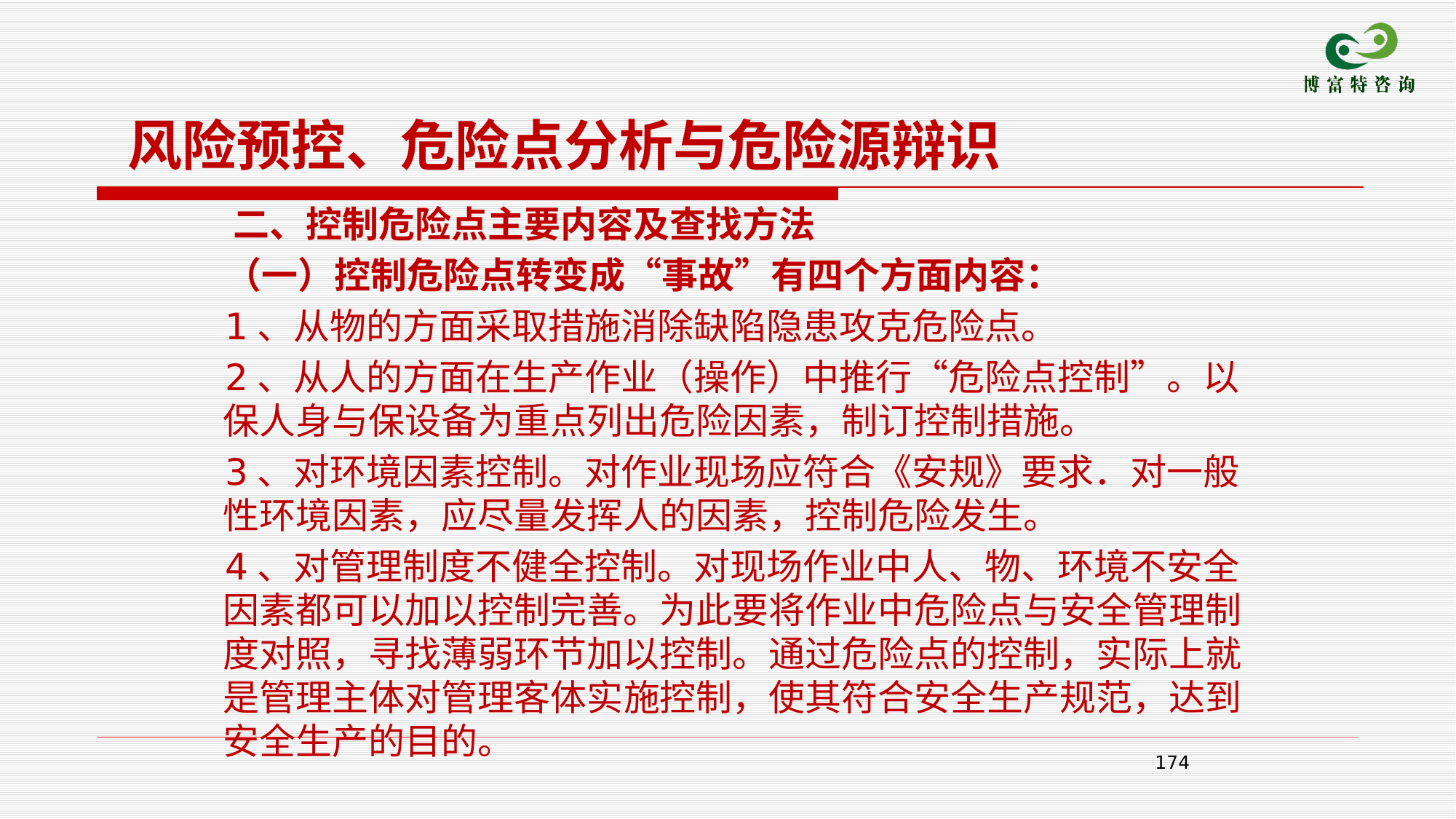

风险预控、危险点分析与危险源辩识
       二、控制危险点主要内容及查找方法
      （一）控制危险点转变成“事故”有四个方面内容：
     1、从物的方面采取措施消除缺陷隐患攻克危险点。
     2、从人的方面在生产作业（操作）中推行“危险点控制”。以保人身与保设备为重点列出危险因素，制订控制措施。
     3、对环境因素控制。对作业现场应符合《安规》要求．对一般性环境因素，应尽量发挥人的因素，控制危险发生。
     4、对管理制度不健全控制。对现场作业中人、物、环境不安全因素都可以加以控制完善。为此要将作业中危险点与安全管理制度对照，寻找薄弱环节加以控制。通过危险点的控制，实际上就是管理主体对管理客体实施控制，使其符合安全生产规范，达到安全生产的目的。

174